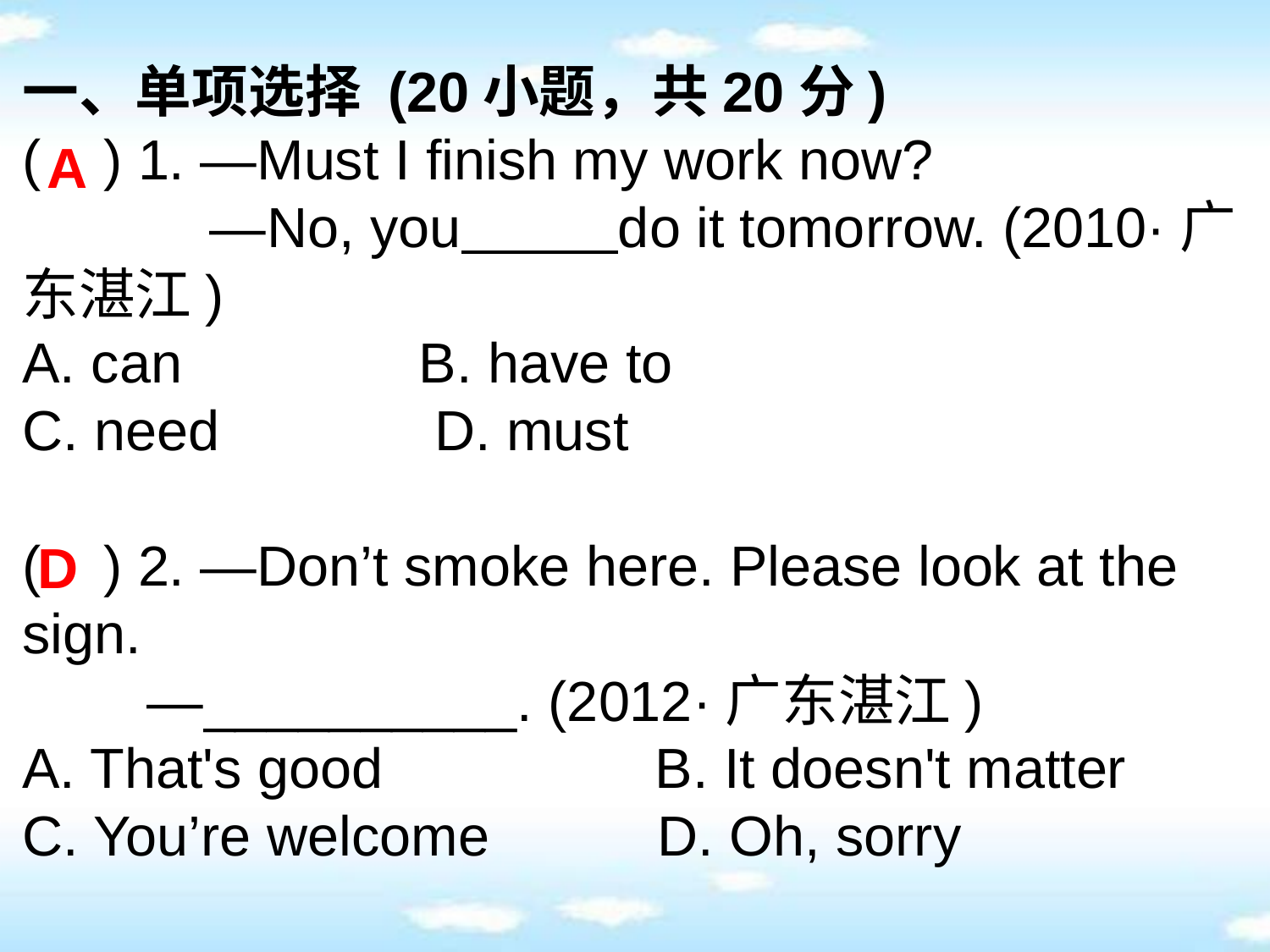

一、单项选择 (20小题，共20分)
(    ) 1. —Must I finish my work now?
            —No, you          do it tomorrow. (2010·广东湛江)
A. can		 B. have to
C. need		  D. must

(    ) 2. —Don’t smoke here. Please look at the sign.
        —__________. (2012·广东湛江)
A. That's good		        B. It doesn't matter
C. You’re welcome		D. Oh, sorry
A
D